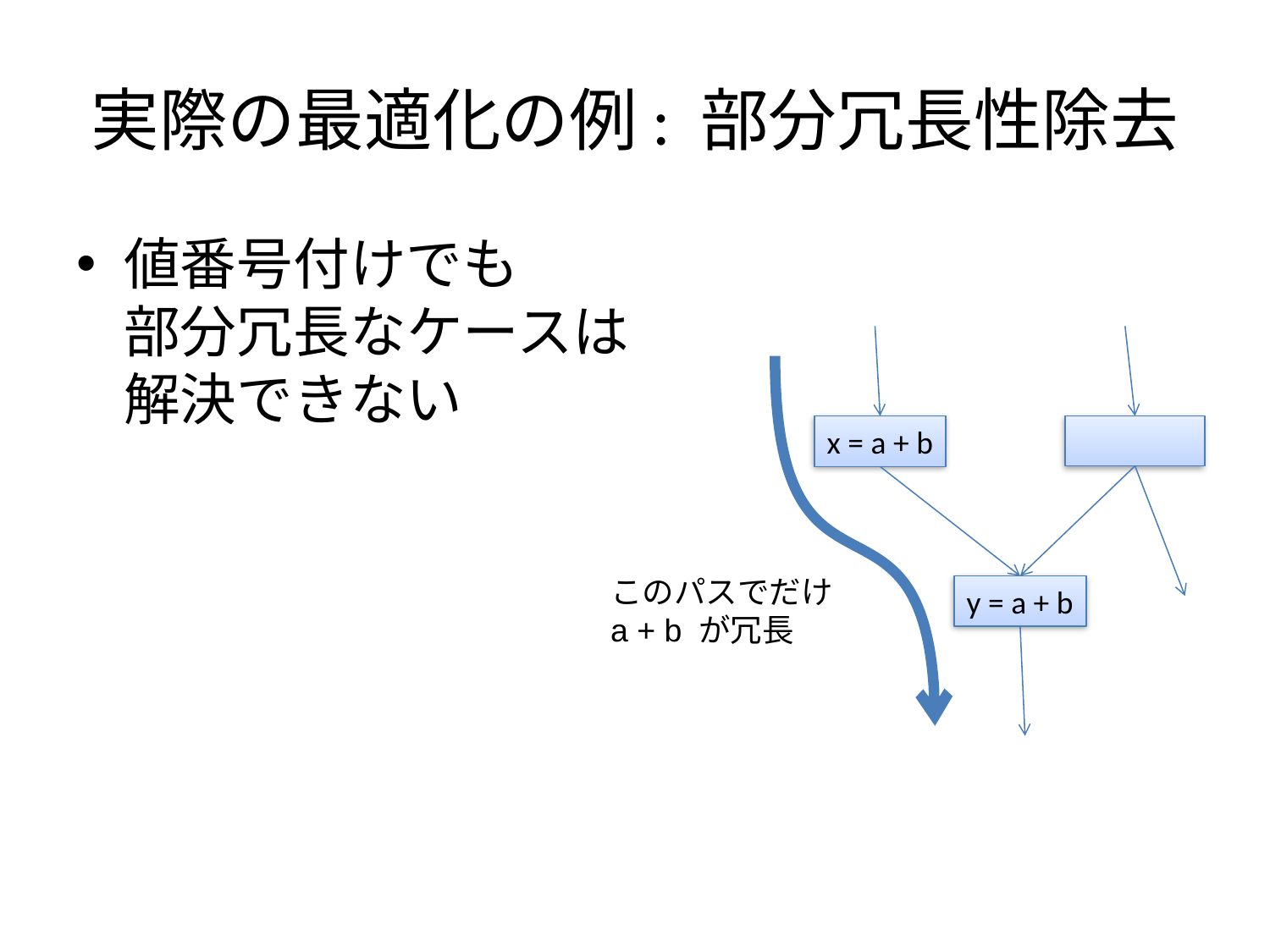

# 実際の最適化の例: 部分冗長性除去
値番号付けでも
部分冗長なケースは
解決できない
x = a + b

このパスでだけ
a + b が冗長
y = a + b